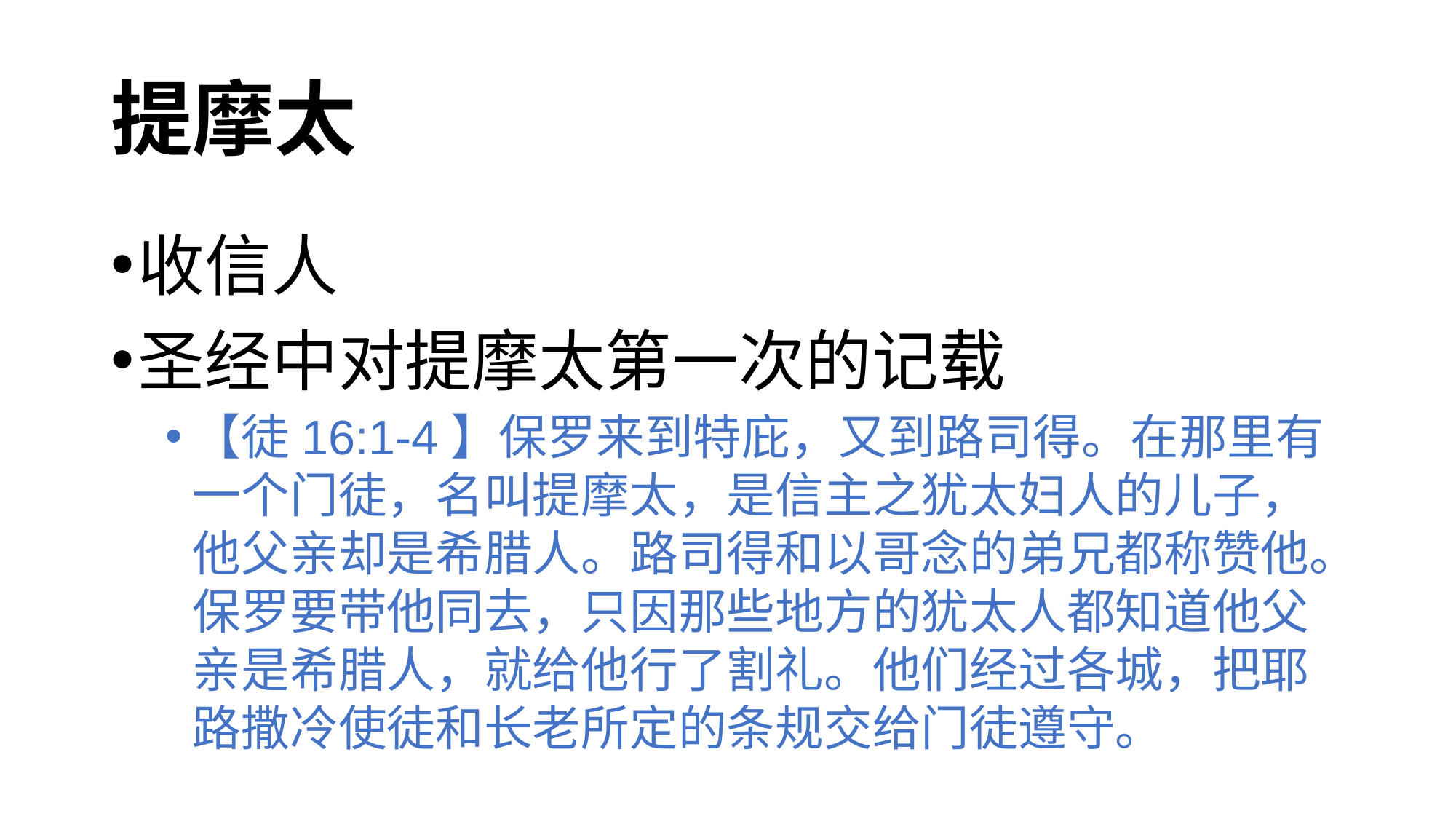

# 提摩太
收信人
圣经中对提摩太第一次的记载
【徒16:1-4】保罗来到特庇，又到路司得。在那里有一个门徒，名叫提摩太，是信主之犹太妇人的儿子，他父亲却是希腊人。路司得和以哥念的弟兄都称赞他。保罗要带他同去，只因那些地方的犹太人都知道他父亲是希腊人，就给他行了割礼。他们经过各城，把耶路撒冷使徒和长老所定的条规交给门徒遵守。